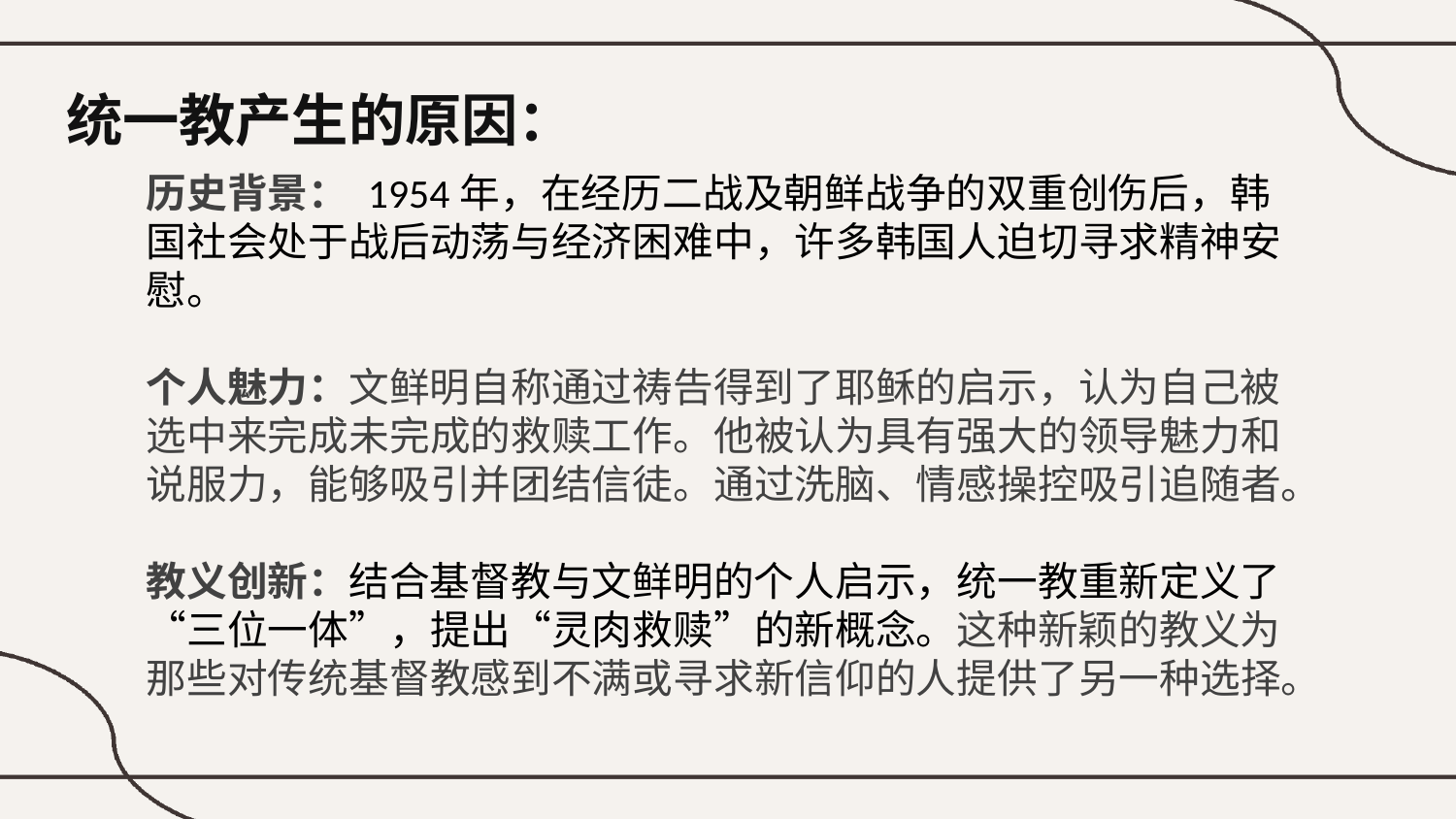

统一教产生的原因：
历史背景： 1954年，在经历二战及朝鲜战争的双重创伤后，韩国社会处于战后动荡与经济困难中，许多韩国人迫切寻求精神安慰。

个人魅力：文鲜明自称通过祷告得到了耶稣的启示，认为自己被选中来完成未完成的救赎工作。他被认为具有强大的领导魅力和说服力，能够吸引并团结信徒。通过洗脑、情感操控吸引追随者。

教义创新：结合基督教与文鲜明的个人启示，统一教重新定义了“三位一体”，提出“灵肉救赎”的新概念。这种新颖的教义为那些对传统基督教感到不满或寻求新信仰的人提供了另一种选择。